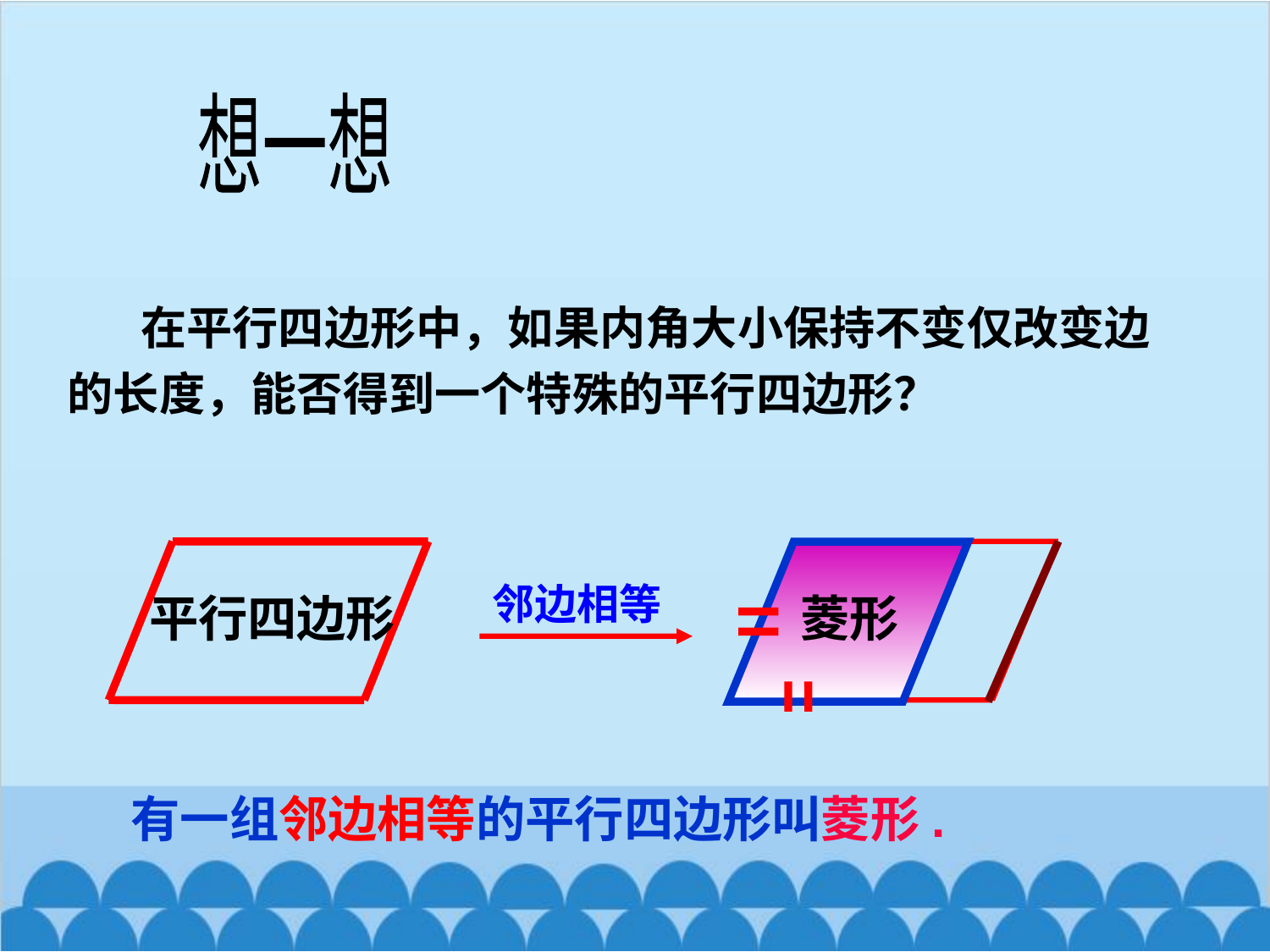

想一想
      在平行四边形中，如果内角大小保持不变仅改变边的长度，能否得到一个特殊的平行四边形？

有一组邻边相等的平行四边形叫菱形.
邻边相等

 平行四边形
菱形